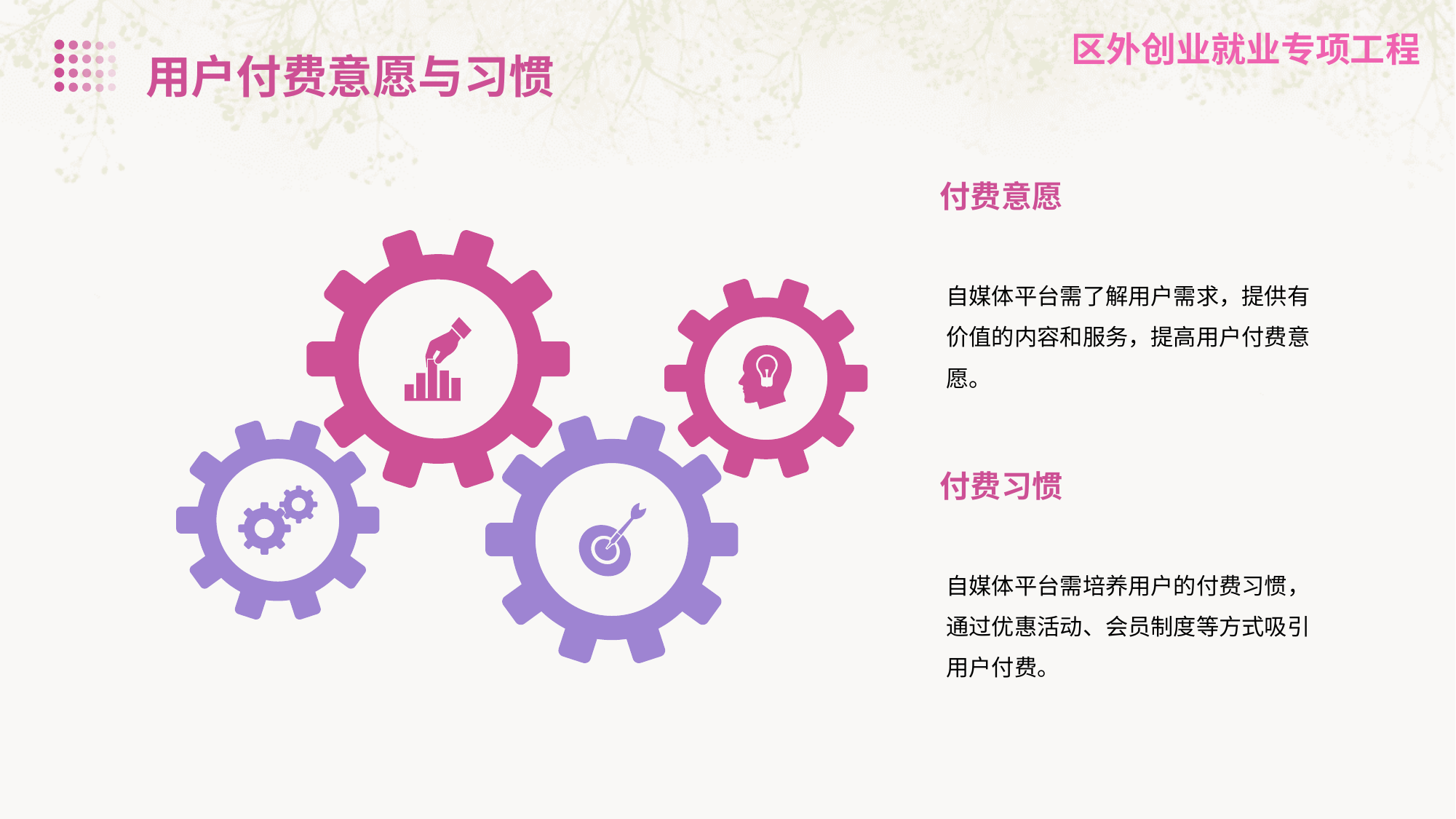

用户付费意愿与习惯

付费意愿
自媒体平台需了解用户需求，提供有价值的内容和服务，提高用户付费意愿。

付费习惯

自媒体平台需培养用户的付费习惯，通过优惠活动、会员制度等方式吸引用户付费。